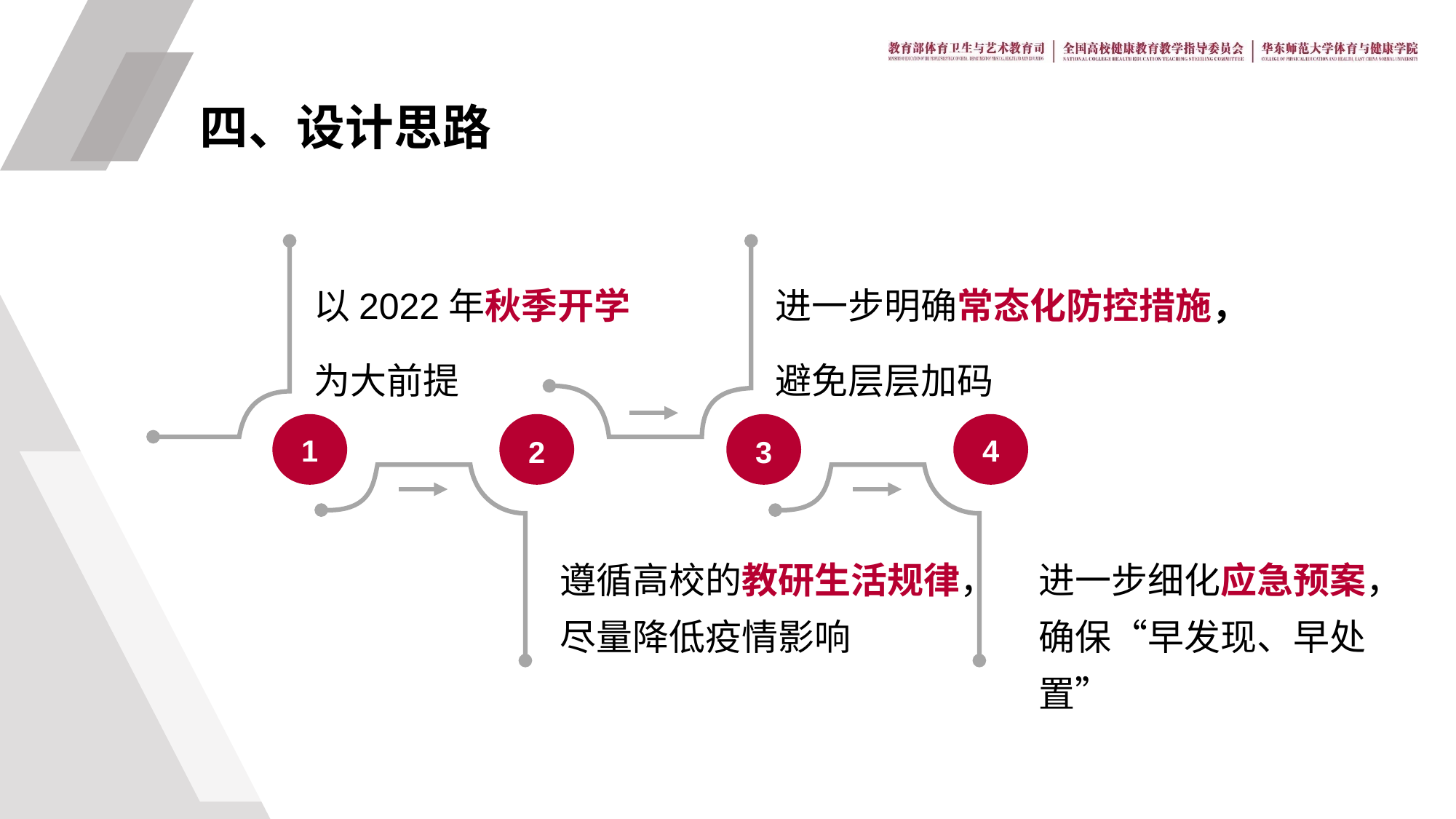

四、设计思路

以2022年秋季开学
为大前提
进一步明确常态化防控措施，
避免层层加码

1

2

3

4

遵循高校的教研生活规律，尽量降低疫情影响
进一步细化应急预案，确保“早发现、早处置”